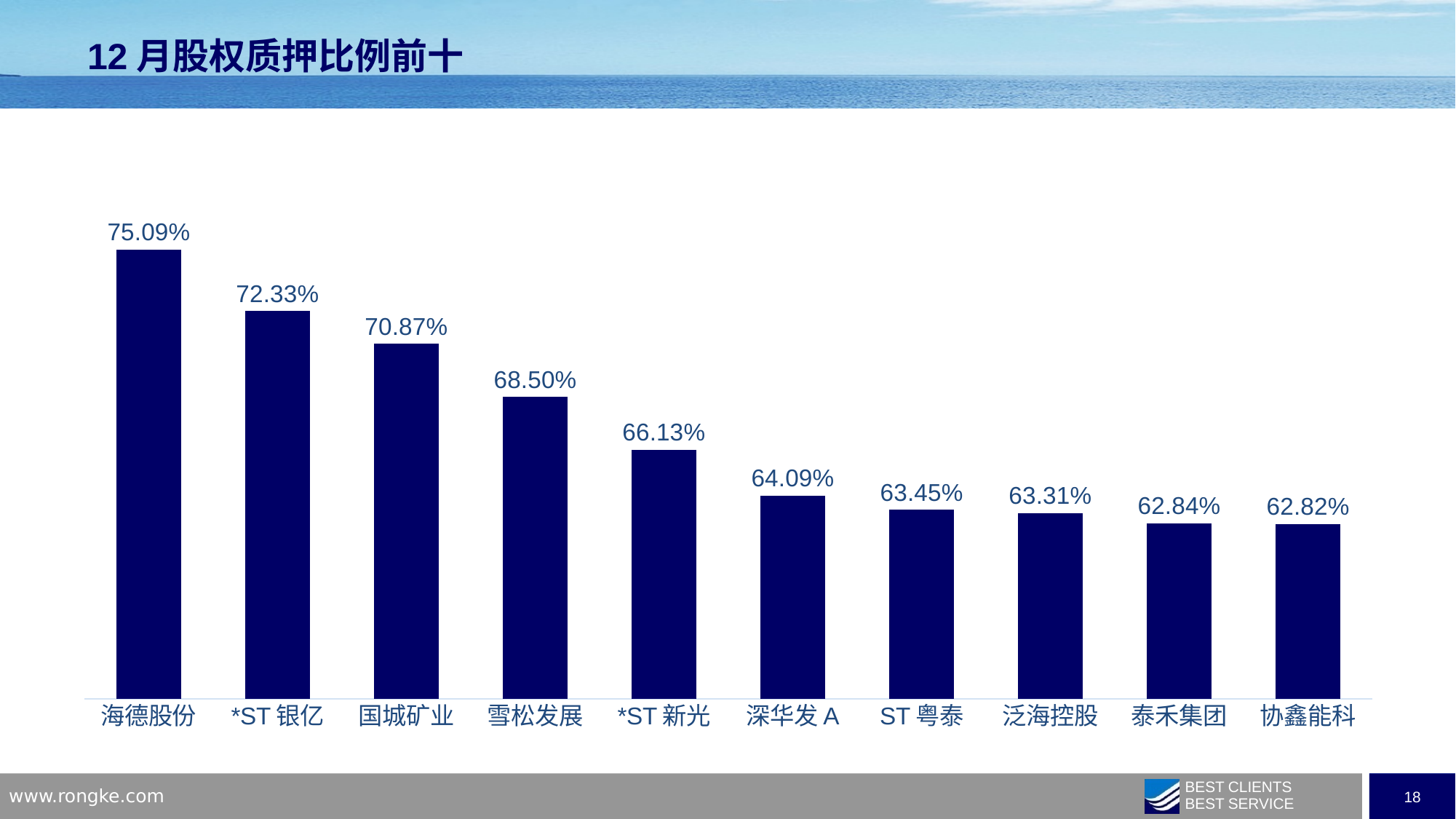

12月股权质押比例前十

### Chart

| Category |  |
|---|---|
| 海德股份 | 0.7509 |
| *ST银亿 | 0.7232999999999999 |
| 国城矿业 | 0.7087 |
| 雪松发展 | 0.685 |
| *ST新光 | 0.6613 |
| 深华发A | 0.6409 |
| ST粤泰 | 0.6345000000000001 |
| 泛海控股 | 0.6331 |
| 泰禾集团 | 0.6284000000000001 |
| 协鑫能科 | 0.6282 |